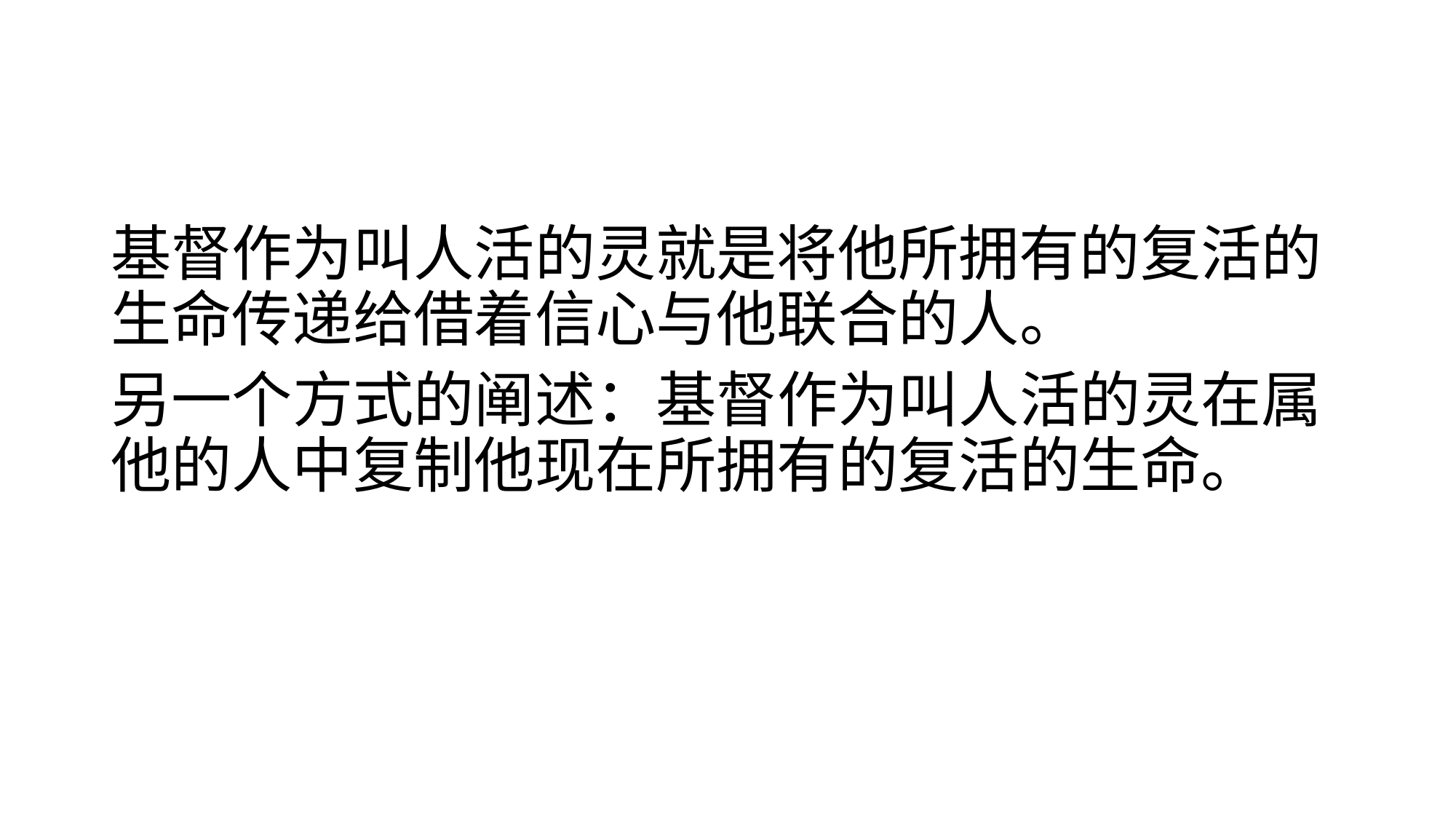

#
基督作为叫人活的灵就是将他所拥有的复活的生命传递给借着信心与他联合的人。
另一个方式的阐述：基督作为叫人活的灵在属他的人中复制他现在所拥有的复活的生命。